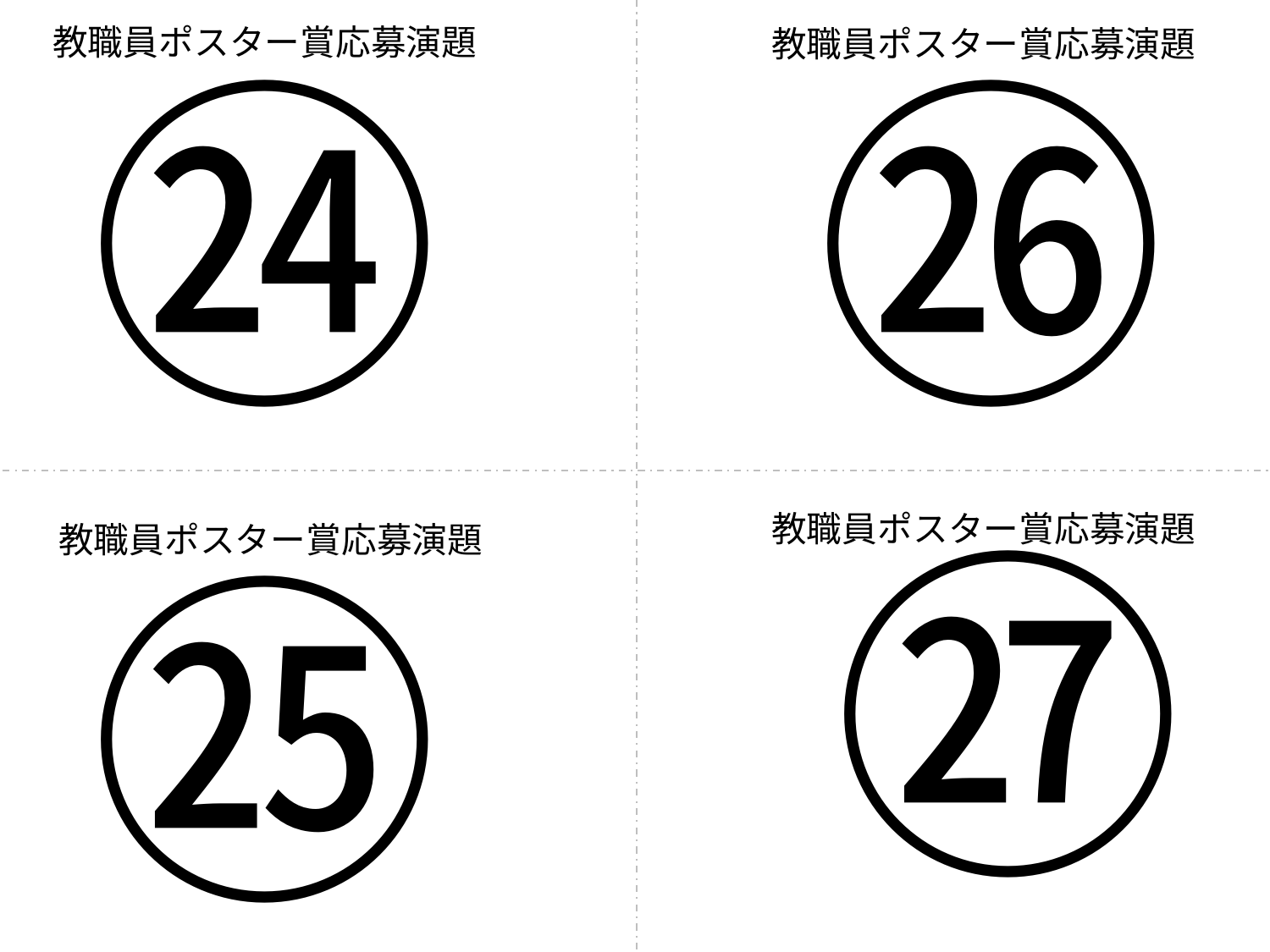

教職員ポスター賞応募演題
教職員ポスター賞応募演題
㉔
㉖
㉗
教職員ポスター賞応募演題
教職員ポスター賞応募演題
㉕